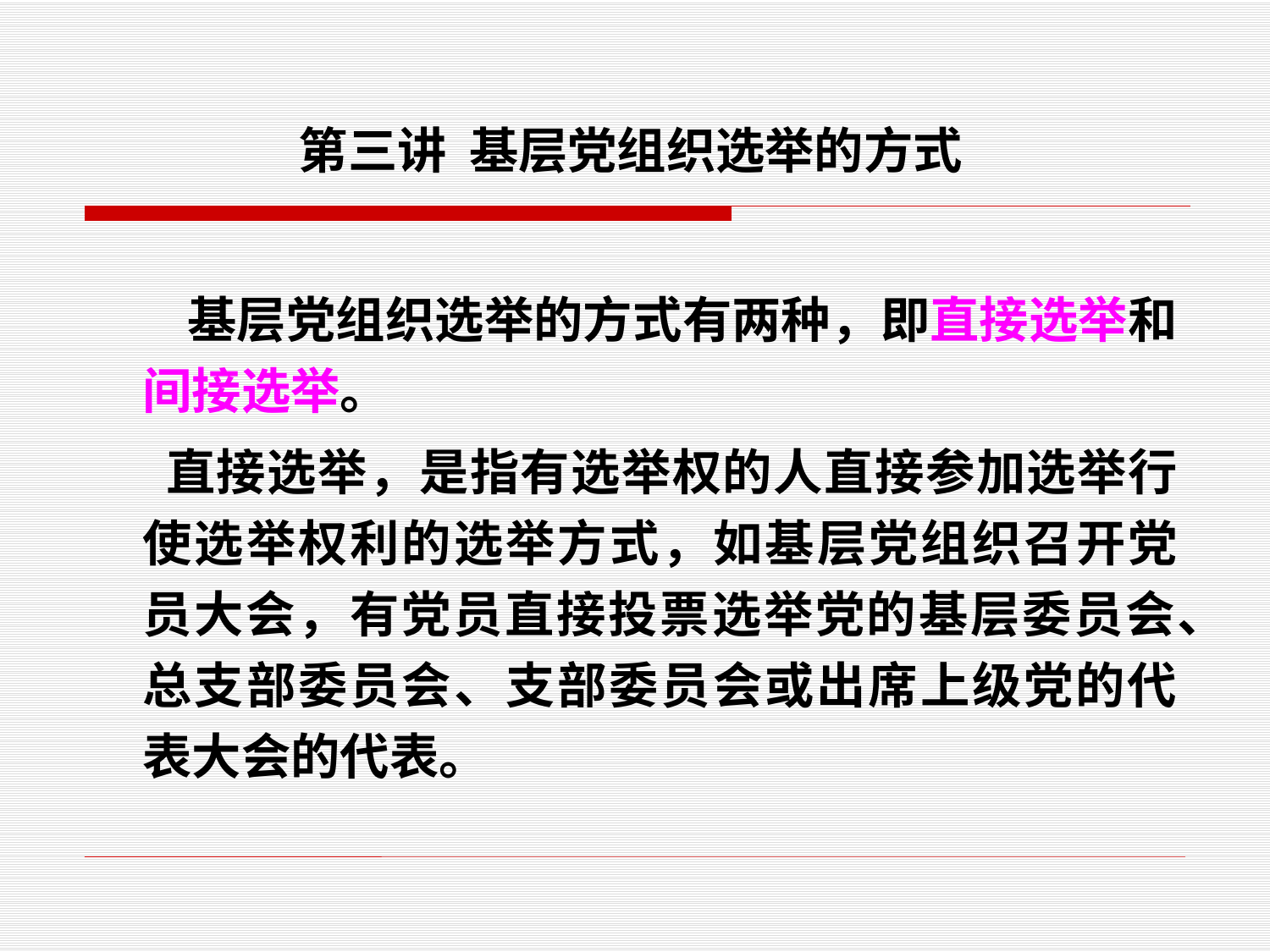

# 第三讲  基层党组织选举的方式
        基层党组织选举的方式有两种，即直接选举和间接选举。
      直接选举，是指有选举权的人直接参加选举行使选举权利的选举方式，如基层党组织召开党员大会，有党员直接投票选举党的基层委员会、总支部委员会、支部委员会或出席上级党的代表大会的代表。